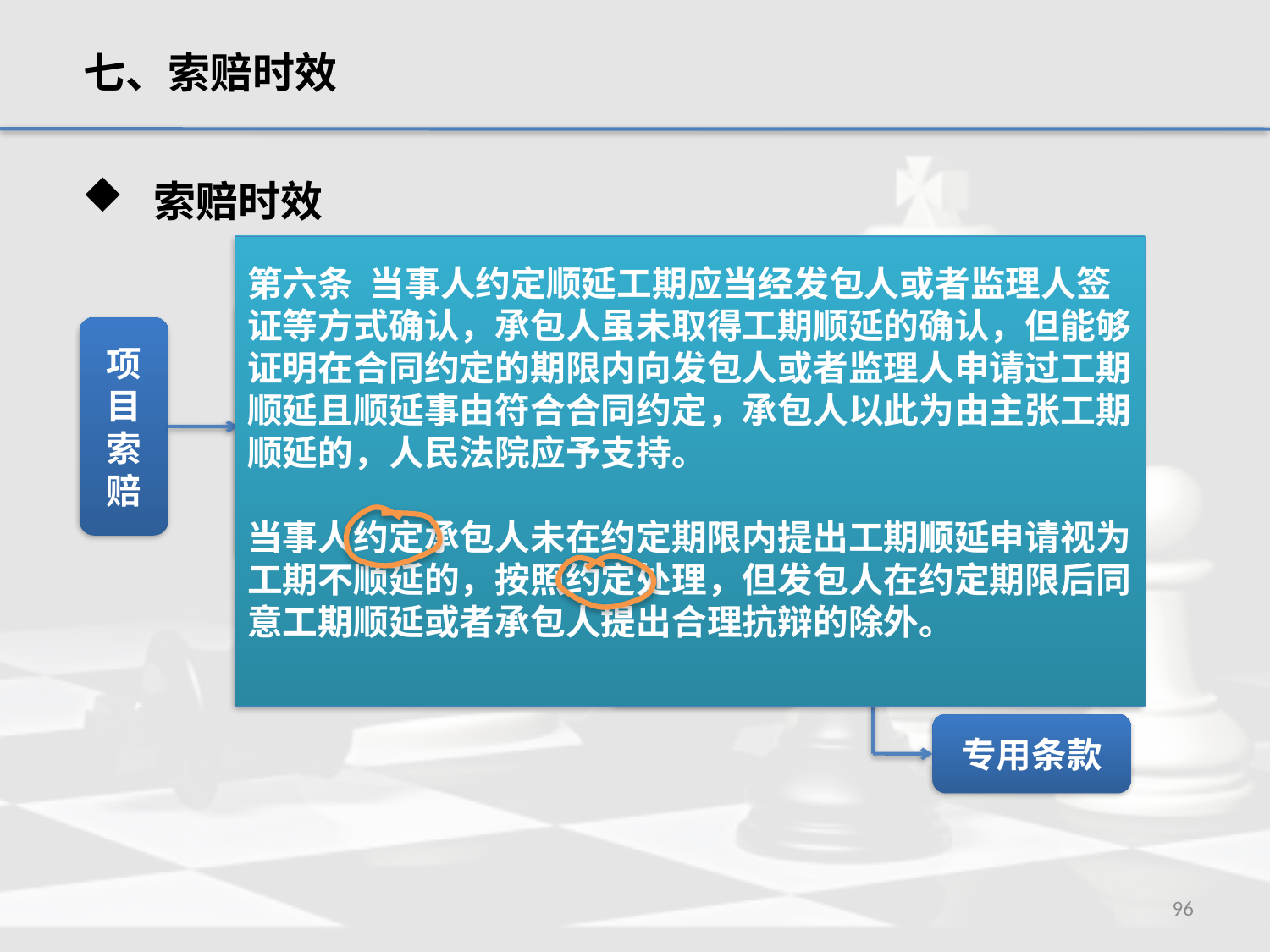

七、索赔时效
  索赔时效
第六条  当事人约定顺延工期应当经发包人或者监理人签证等方式确认，承包人虽未取得工期顺延的确认，但能够证明在合同约定的期限内向发包人或者监理人申请过工期顺延且顺延事由符合合同约定，承包人以此为由主张工期顺延的，人民法院应予支持。

当事人约定承包人未在约定期限内提出工期顺延申请视为工期不顺延的，按照约定处理，但发包人在约定期限后同意工期顺延或者承包人提出合理抗辩的除外。

公共产品
13版本
无时效
项目索赔
13版本

非公共产品
通用条款

17版本
专用条款
96